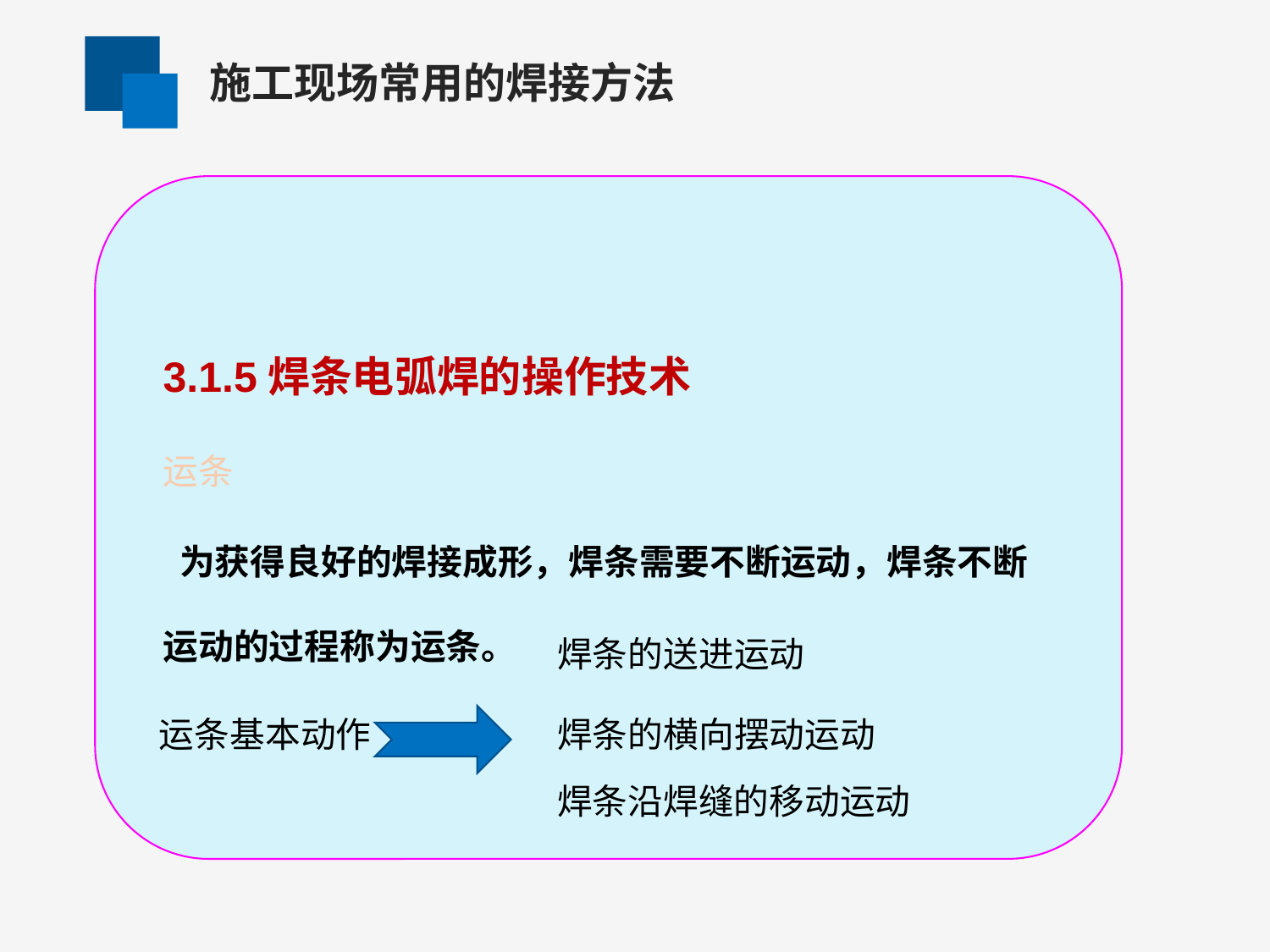

施工现场常用的焊接方法
3.1.5焊条电弧焊的操作技术
运条
 为获得良好的焊接成形，焊条需要不断运动，焊条不断运动的过程称为运条。

焊条的送进运动

焊条的横向摆动运动
运条基本动作
焊条沿焊缝的移动运动